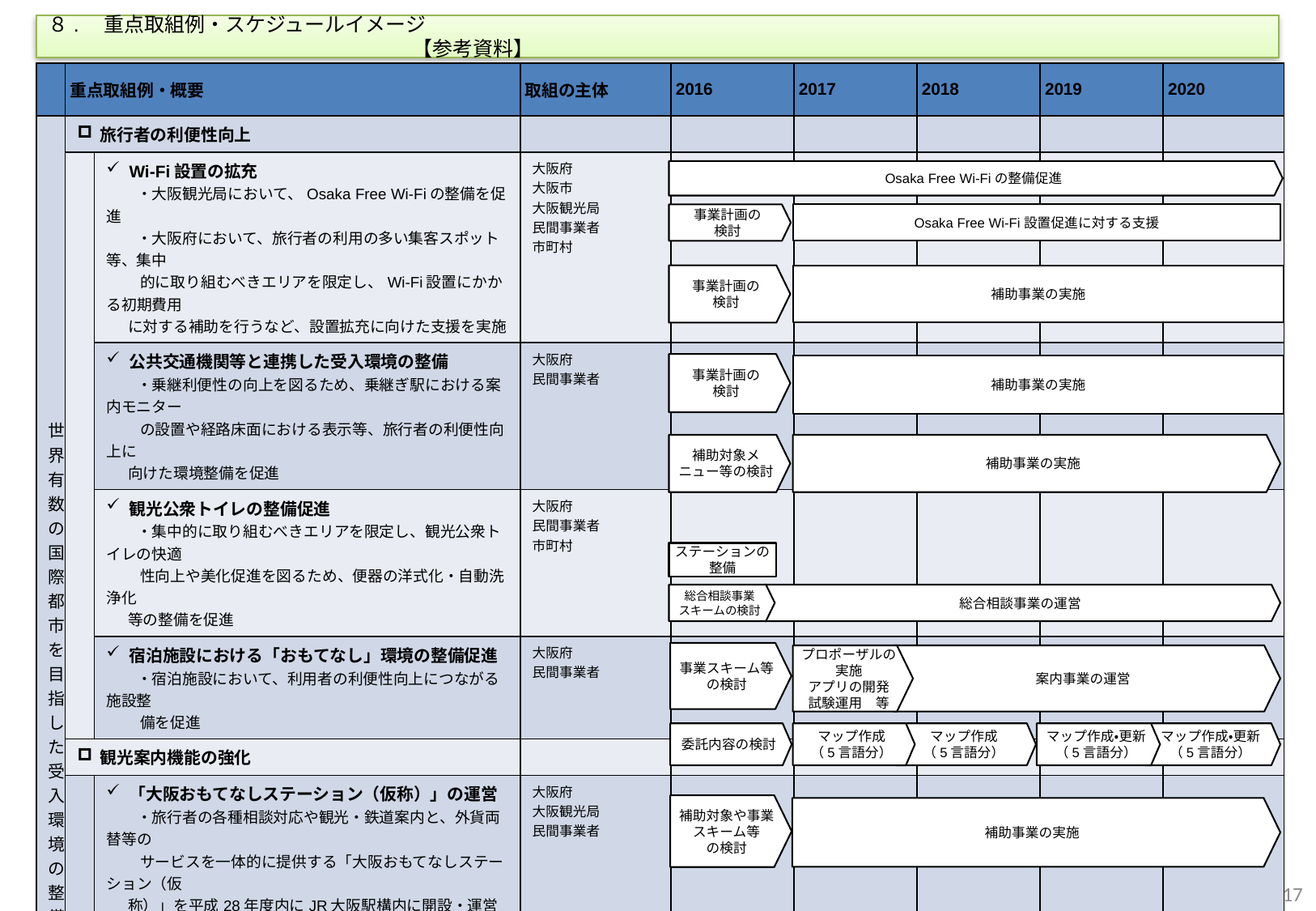

８.　重点取組例・スケジュールイメージ　　　　　　　　　　　　　　　　　　　　　　　　　　　　　　　　　　　　　　　　　　　　　　　　　　　　　　　　　　　【参考資料】
|  | 重点取組例・概要 |  | 取組の主体 | 2016 | 2017 | 2018 | 2019 | 2020 |
| --- | --- | --- | --- | --- | --- | --- | --- | --- |
| 世界有数の国際都市を目指した受入環境の整備 | 旅行者の利便性向上 |  |  |  |  |  |  |  |
|  |  | Wi-Fi設置の拡充 　　・大阪観光局において、Osaka Free Wi-Fiの整備を促進 　　・大阪府において、旅行者の利用の多い集客スポット等、集中 　　 的に取り組むべきエリアを限定し、Wi-Fi設置にかかる初期費用 に対する補助を行うなど、設置拡充に向けた支援を実施 | 大阪府 大阪市 大阪観光局 民間事業者 市町村 |  |  |  |  |  |
|  |  | 公共交通機関等と連携した受入環境の整備 　　・乗継利便性の向上を図るため、乗継ぎ駅における案内モニター 　　 の設置や経路床面における表示等、旅行者の利便性向上に 向けた環境整備を促進 | 大阪府 民間事業者 |  |  |  |  |  |
|  |  | 観光公衆トイレの整備促進 　　・集中的に取り組むべきエリアを限定し、観光公衆トイレの快適 　　 性向上や美化促進を図るため、便器の洋式化・自動洗浄化 等の整備を促進 | 大阪府 民間事業者 市町村 |  |  |  |  |  |
|  |  | 宿泊施設における「おもてなし」環境の整備促進 　　・宿泊施設において、利用者の利便性向上につながる施設整 　　 備を促進 | 大阪府 民間事業者 |  |  |  |  |  |
|  | 観光案内機能の強化 |  |  |  |  |  |  |  |
|  |  | 「大阪おもてなしステーション（仮称）」の運営 　　・旅行者の各種相談対応や観光・鉄道案内と、外貨両替等の 　　 サービスを一体的に提供する「大阪おもてなしステーション（仮 称）」を平成28年度内にJR大阪駅構内に開設・運営 | 大阪府 大阪観光局 民間事業者 |  |  |  |  |  |
|  |  | 観光客への情報提供機能の充実 　 ・スマートフォンのＧＰＳ機能を活用した、プッシュ型による観光 施設等の案内・乗換え案内サービスを構築 　　・観光ガイドマップの作成･充実 | 大阪府 |  |  |  |  |  |
|  |  | 観光案内板等の整備促進 　　・旅行客が安心して円滑に目的地に移動できるとともに、観光 　　 施設等の情報が得やすくなるよう、観光案内板等、施設間の 移動ルートの案内表示の設置、改修を促進 | 大阪府 市町村 民間事業者 |  |  |  |  |  |
Osaka Free Wi-Fiの整備促進
事業計画の
検討
Osaka Free Wi-Fi設置促進に対する支援
事業計画の
検討
補助事業の実施
事業計画の
検討
補助事業の実施
補助対象メニュー等の検討
補助事業の実施
ステーションの
整備
総合相談事業
スキームの検討
総合相談事業の運営
事業スキーム等の検討
プロポーザルの
実施
アプリの開発
試験運用　等
案内事業の運営
委託内容の検討
マップ作成
（5言語分）
マップ作成
（5言語分）
マップ作成・更新
（5言語分）
マップ作成・更新
（5言語分）
補助対象や事業スキーム等
の検討
補助事業の実施
17